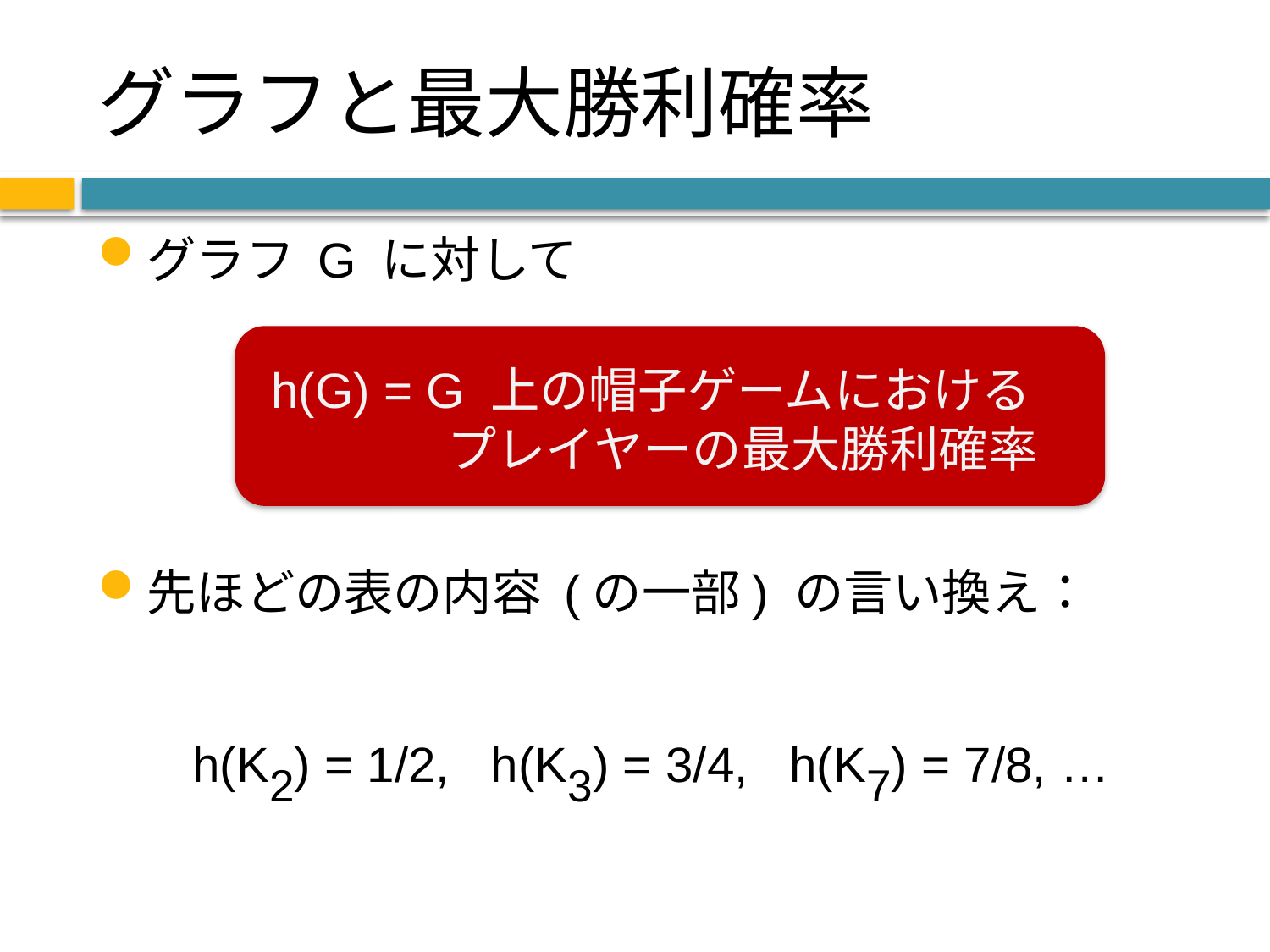

# グラフと最大勝利確率
グラフ G に対して
h(G) = G 上の帽子ゲームにおける
	 プレイヤーの最大勝利確率

先ほどの表の内容 (の一部) の言い換え：

h(K2) = 1/2,   h(K3) = 3/4,   h(K7) = 7/8, …